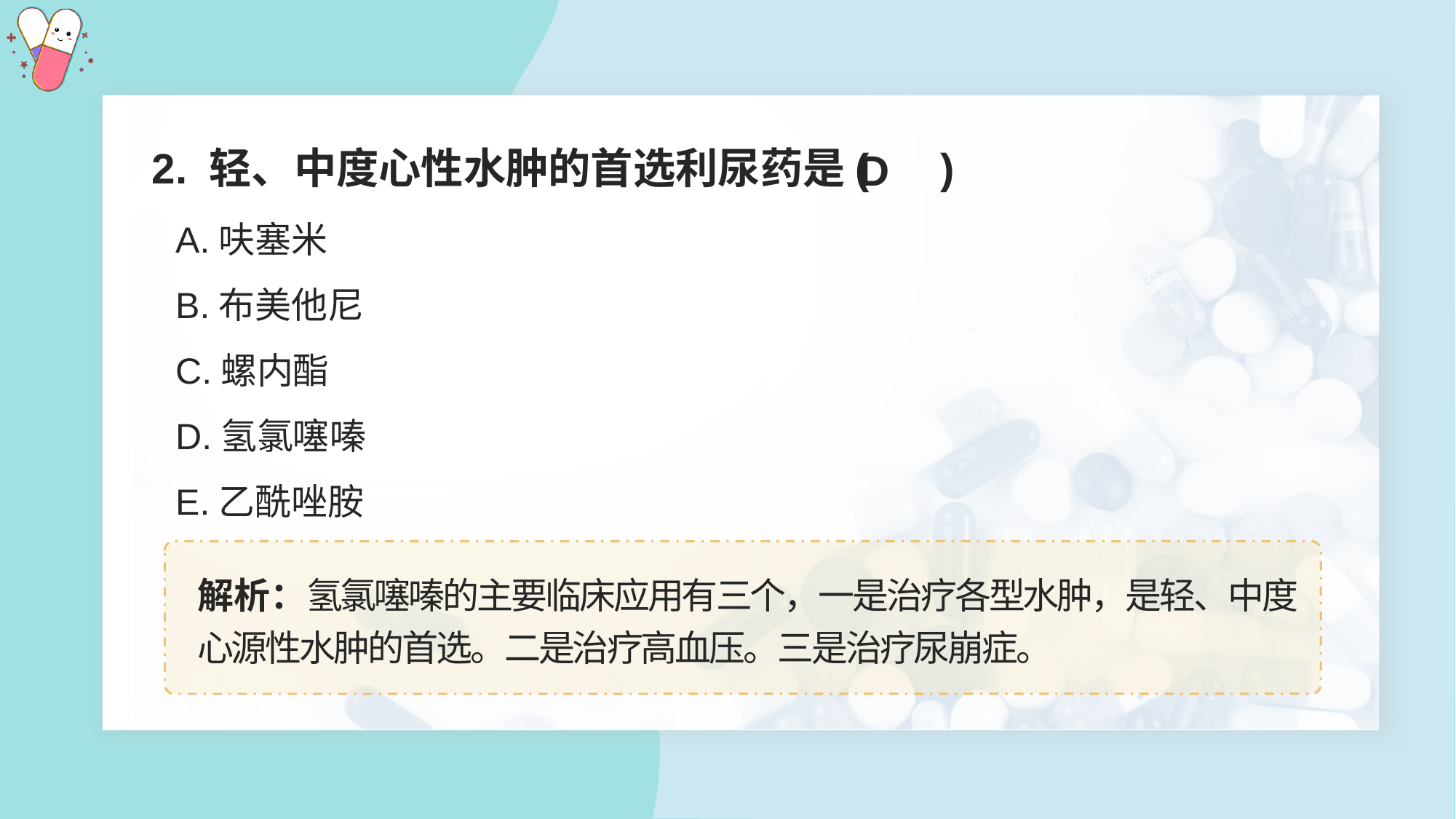

2. 轻、中度心性水肿的首选利尿药是(      )
D
A.呋塞米
B.布美他尼
C.螺内酯
D.氢氯噻嗪
E.乙酰唑胺

解析：氢氯噻嗪的主要临床应用有三个，一是治疗各型水肿，是轻、中度心源性水肿的首选。二是治疗高血压。三是治疗尿崩症。